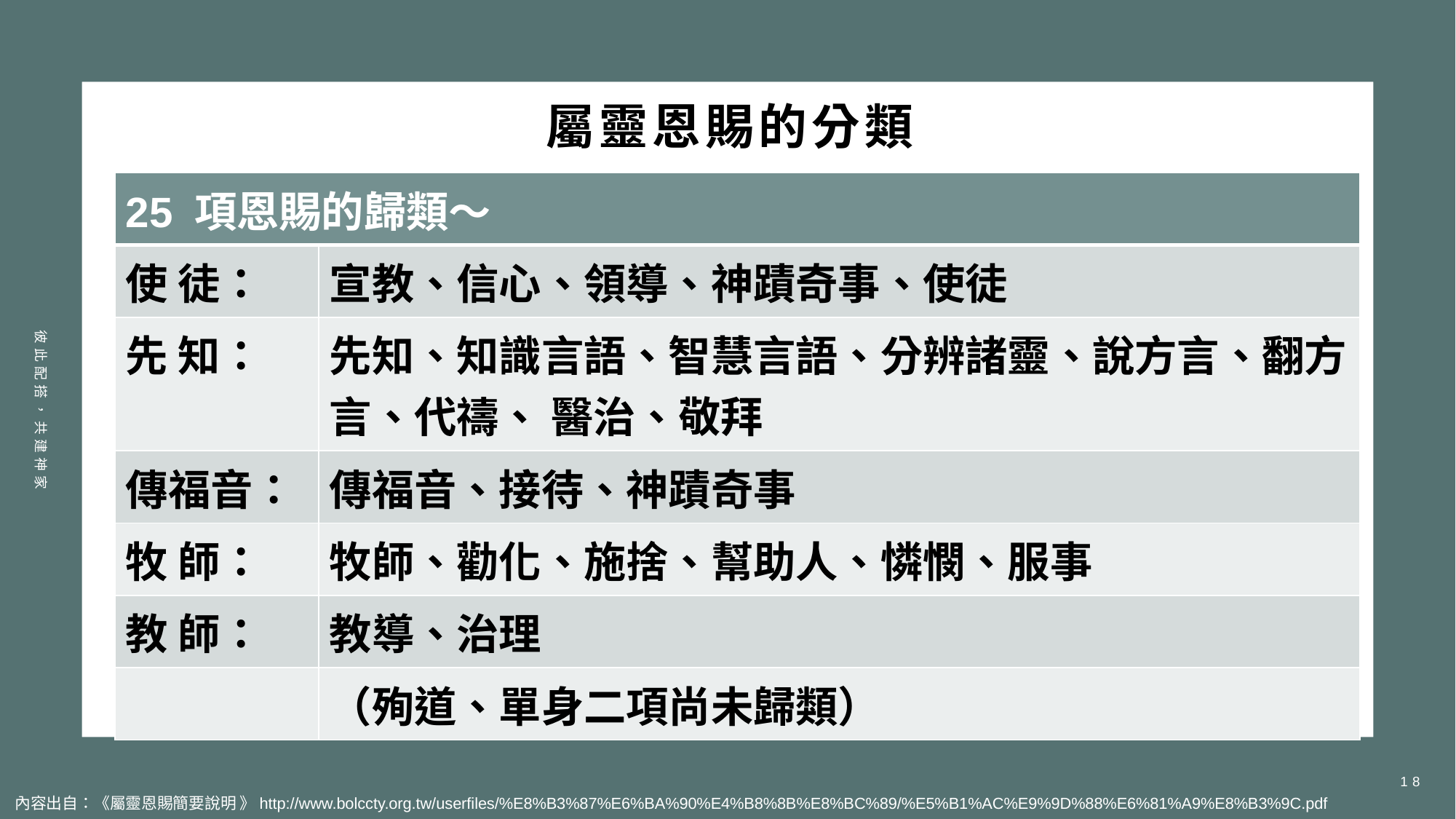

# 屬靈恩賜的分類
| 25 項恩賜的歸類～ |  |
| --- | --- |
| 使 徒： | 宣教、信心、領導、神蹟奇事、使徒 |
| 先 知： | 先知、知識言語、智慧言語、分辨諸靈、說方言、翻方言、代禱、 醫治、敬拜 |
| 傳福音： | 傳福音、接待、神蹟奇事 |
| 牧 師： | 牧師、勸化、施捨、幫助人、憐憫、服事 |
| 教 師： | 教導、治理 |
|  | （殉道、單身二項尚未歸類） |
彼此配搭，共建神家
18
內容出自：《屬靈恩賜簡要說明 》http://www.bolccty.org.tw/userfiles/%E8%B3%87%E6%BA%90%E4%B8%8B%E8%BC%89/%E5%B1%AC%E9%9D%88%E6%81%A9%E8%B3%9C.pdf